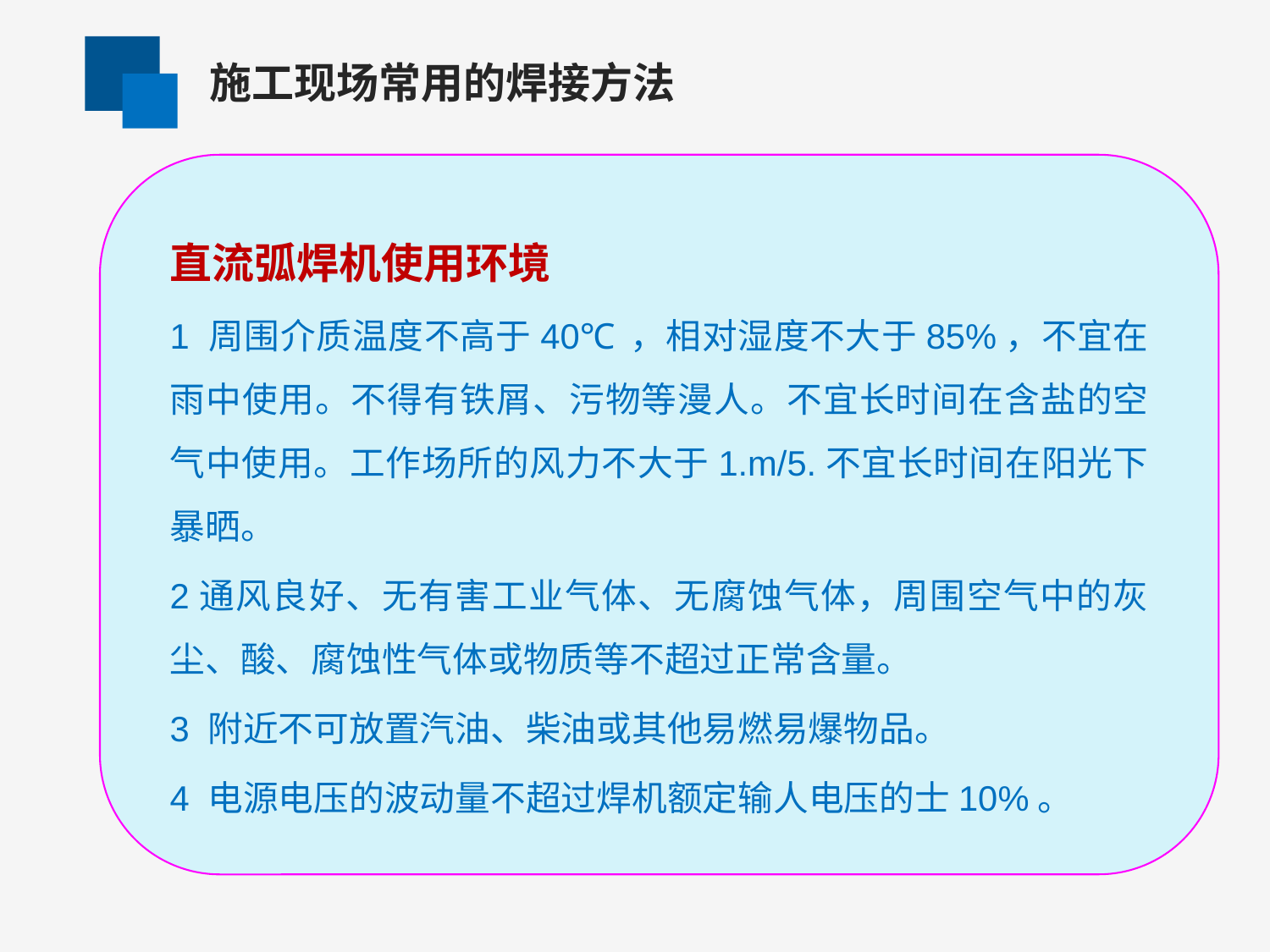

施工现场常用的焊接方法
直流弧焊机使用环境
1 周围介质温度不高于40℃，相对湿度不大于85%，不宜在雨中使用。不得有铁屑、污物等漫人。不宜长时间在含盐的空气中使用。工作场所的风力不大于1.m/5.不宜长时间在阳光下暴晒。
2通风良好、无有害工业气体、无腐蚀气体，周围空气中的灰尘、酸、腐蚀性气体或物质等不超过正常含量。
3 附近不可放置汽油、柴油或其他易燃易爆物品。
4 电源电压的波动量不超过焊机额定输人电压的士10%。